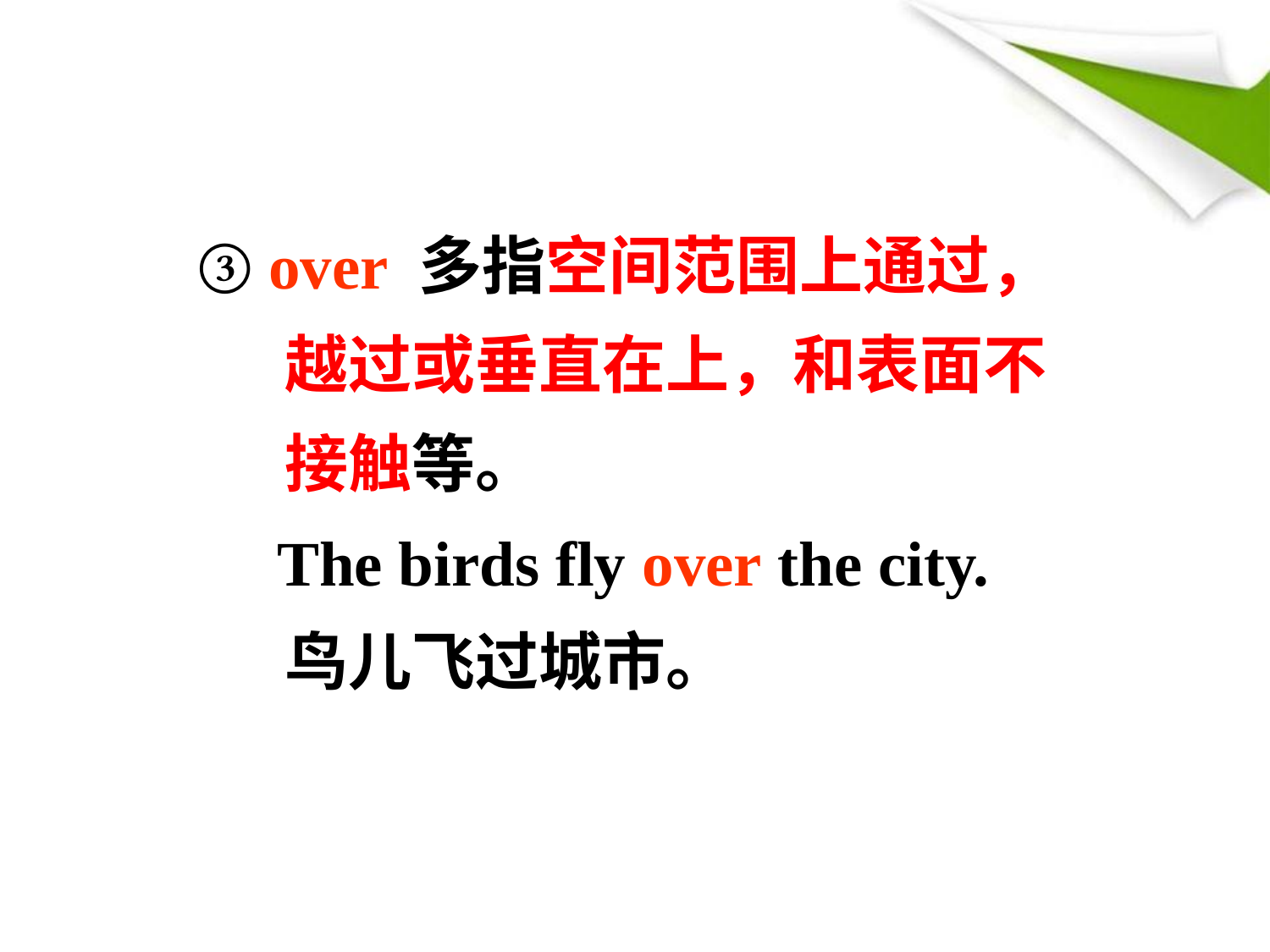

③ over 多指空间范围上通过，
     越过或垂直在上，和表面不
     接触等。
     The birds fly over the city.
     鸟儿飞过城市。